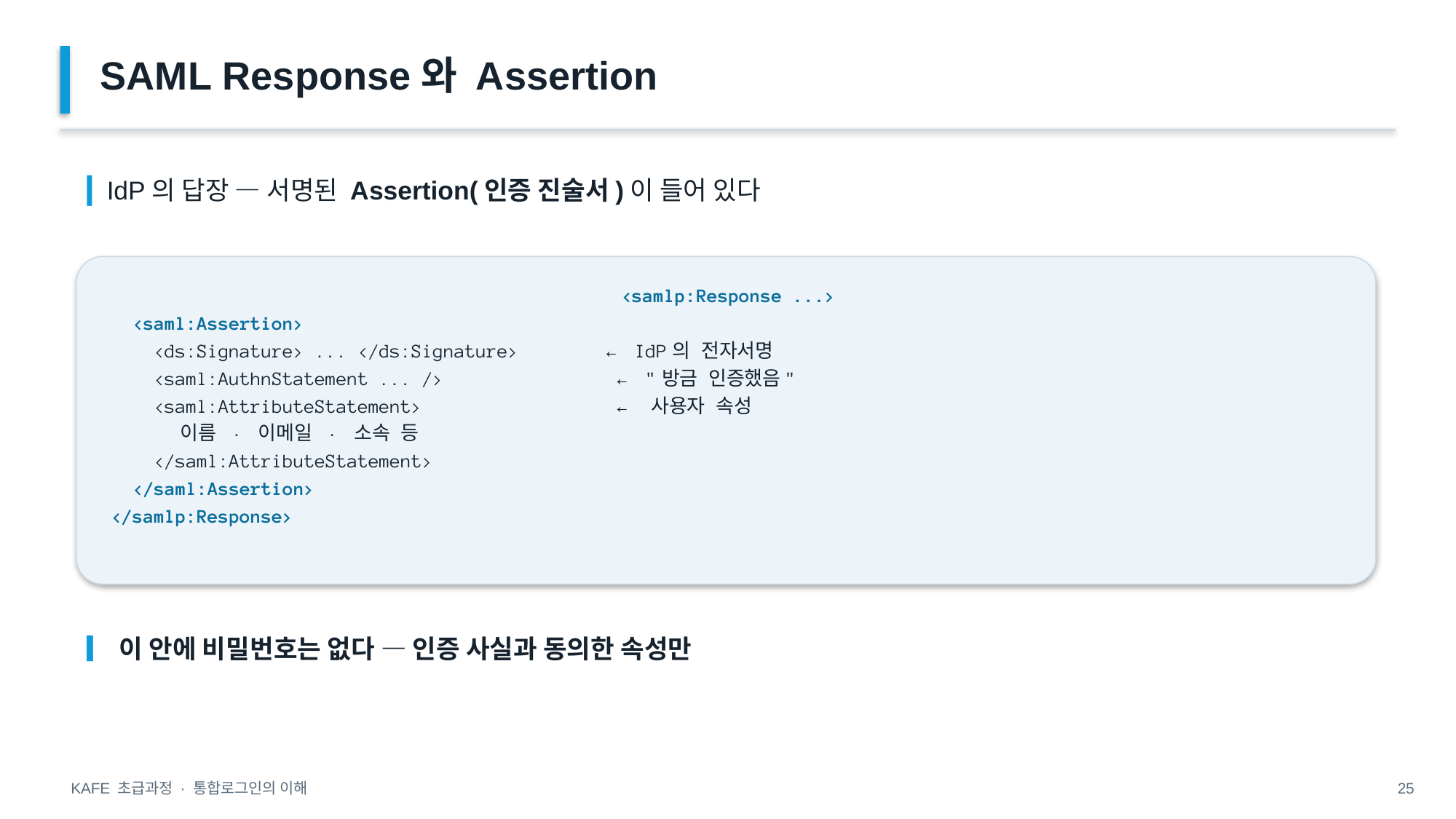

SAML Response와 Assertion

▎IdP의 답장 — 서명된 Assertion(인증 진술서)이 들어 있다
<samlp:Response ...>
  <saml:Assertion>
    <ds:Signature> ... </ds:Signature>        ← IdP의 전자서명
    <saml:AuthnStatement ... />                ← "방금 인증했음"
    <saml:AttributeStatement>                  ← 사용자 속성
      이름 · 이메일 · 소속 등
    </saml:AttributeStatement>
  </saml:Assertion>
</samlp:Response>
▎이 안에 비밀번호는 없다 — 인증 사실과 동의한 속성만
KAFE 초급과정 · 통합로그인의 이해
25